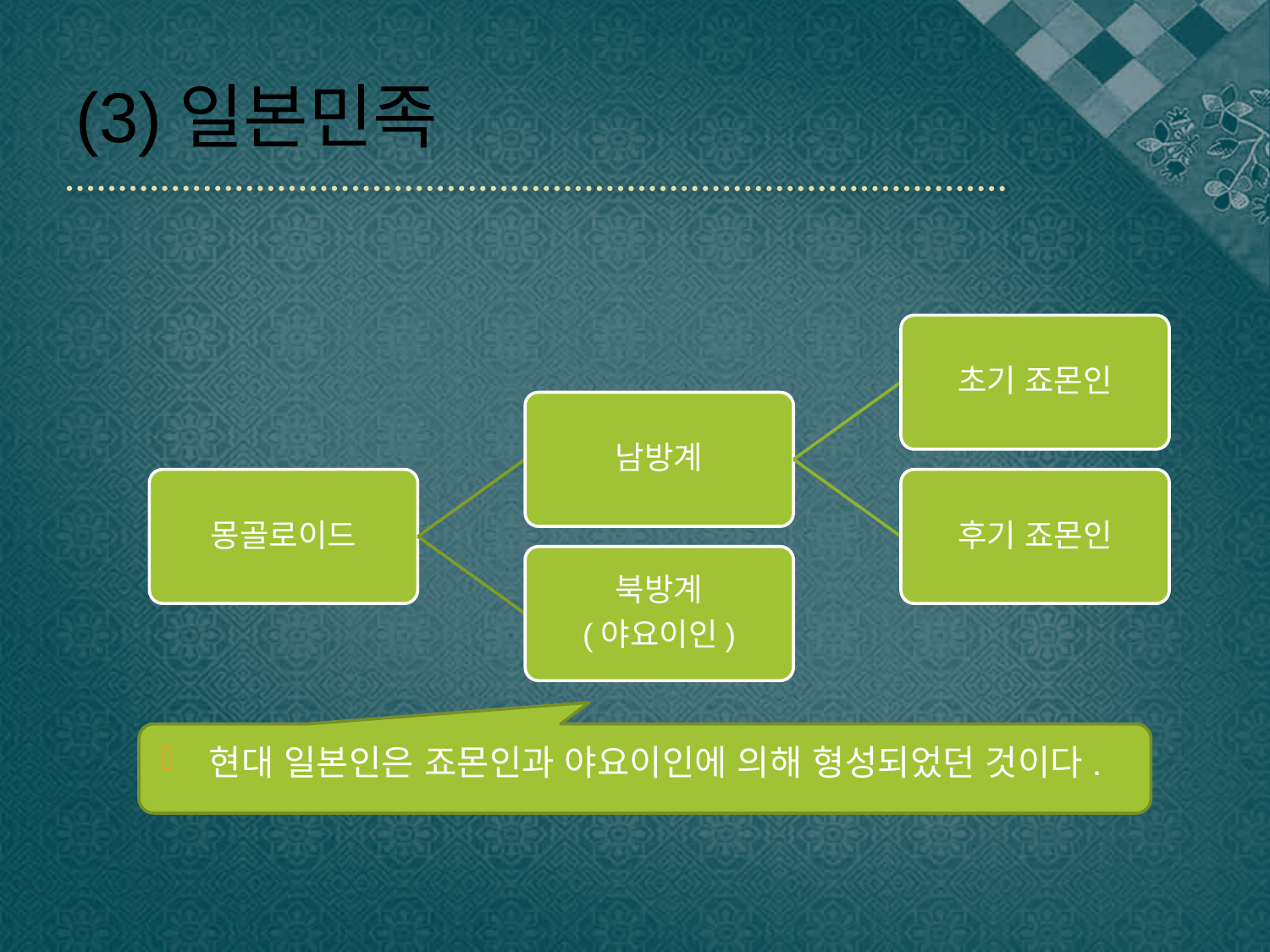

# (3)일본민족
초기 죠몬인
남방계

몽골로이드
후기 죠몬인

북방계
(야요이인)

현대 일본인은 죠몬인과 야요이인에 의해 형성되었던 것이다.